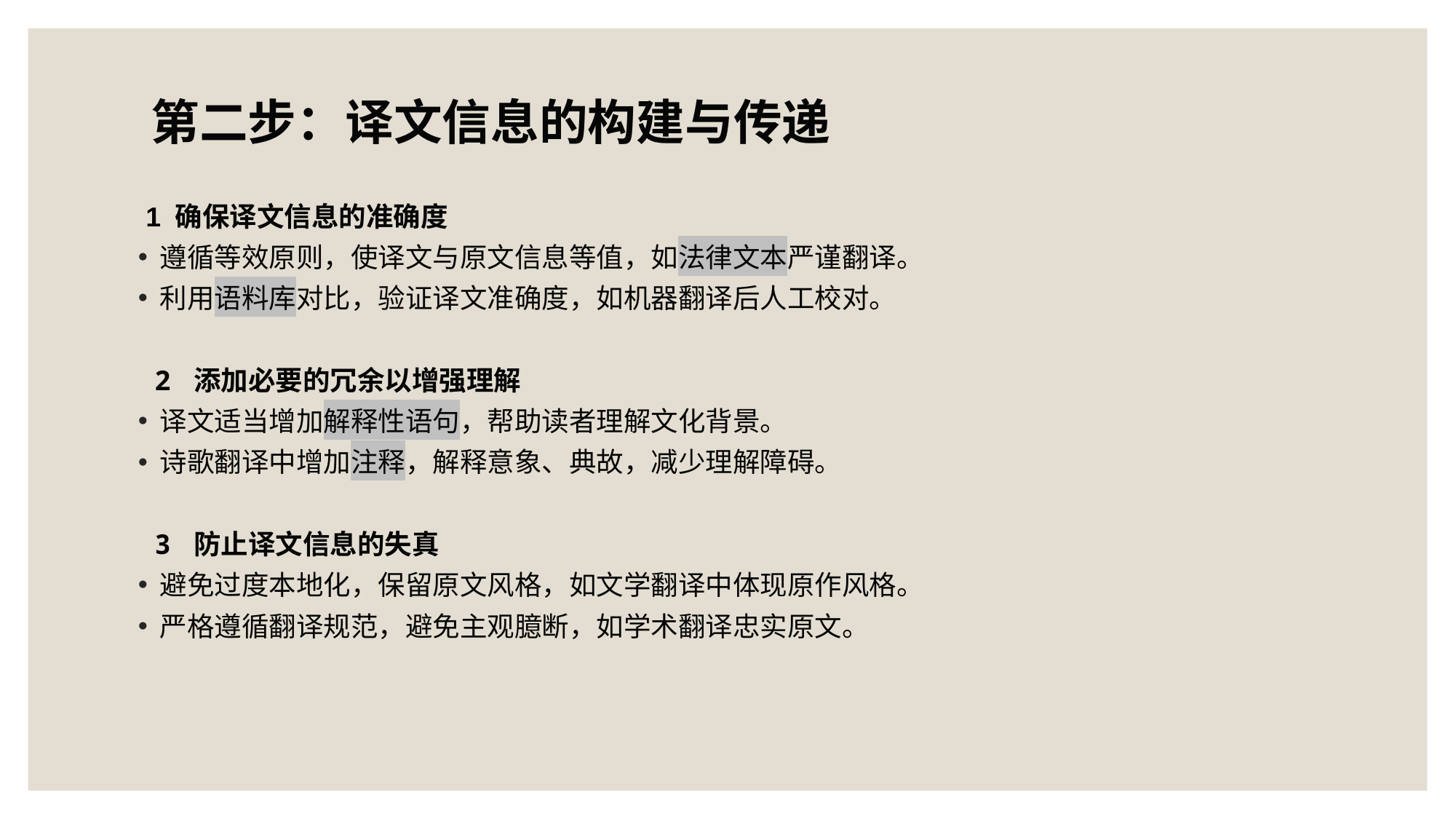

第二步：译文信息的构建与传递

 1 确保译文信息的准确度
遵循等效原则，使译文与原文信息等值，如法律文本严谨翻译。
利用语料库对比，验证译文准确度，如机器翻译后人工校对。

 2 添加必要的冗余以增强理解
译文适当增加解释性语句，帮助读者理解文化背景。
诗歌翻译中增加注释，解释意象、典故，减少理解障碍。

 3 防止译文信息的失真
避免过度本地化，保留原文风格，如文学翻译中体现原作风格。
严格遵循翻译规范，避免主观臆断，如学术翻译忠实原文。